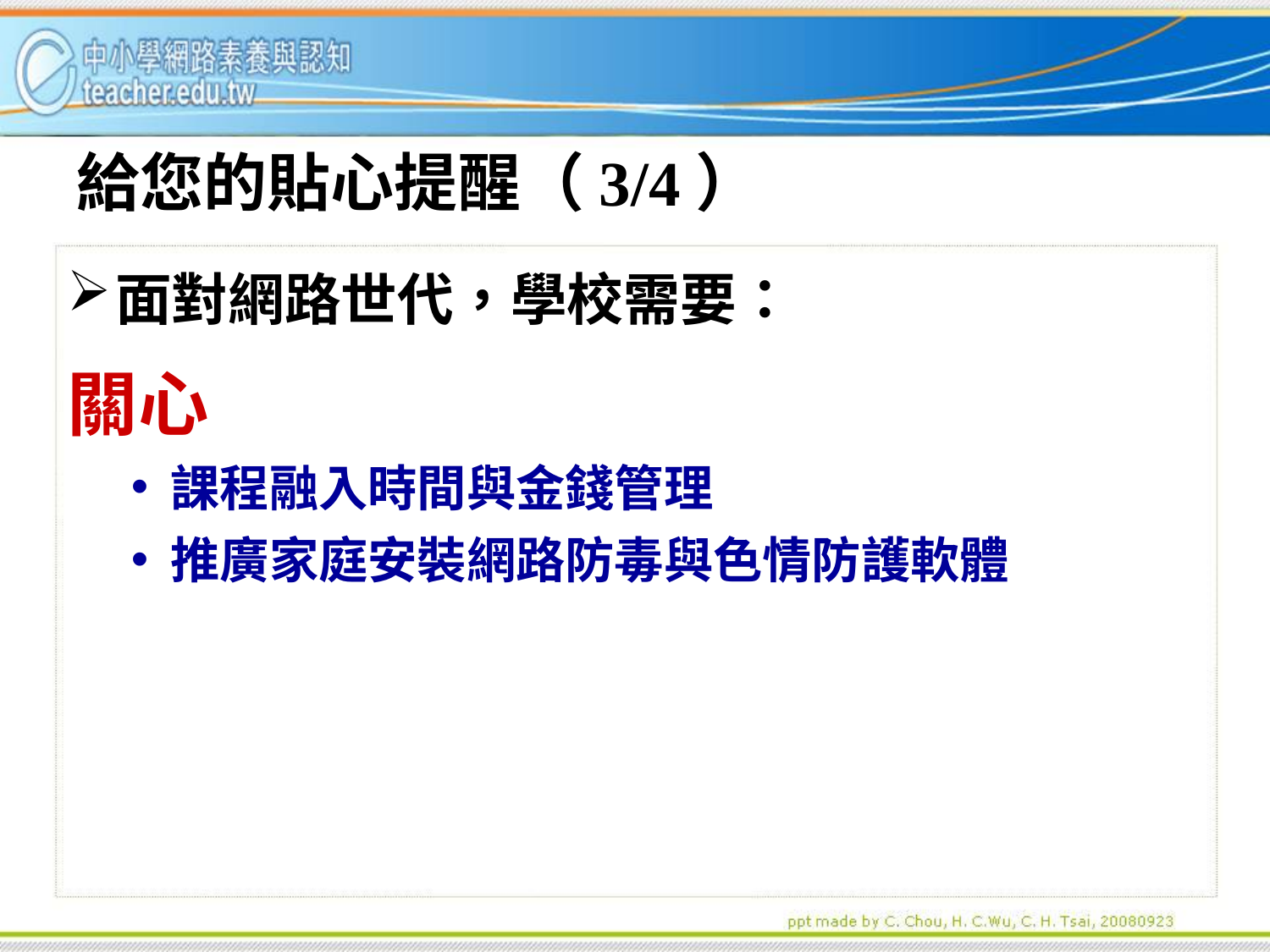

# 給您的貼心提醒（3/4）
面對網路世代，學校需要：
關心
課程融入時間與金錢管理
推廣家庭安裝網路防毒與色情防護軟體